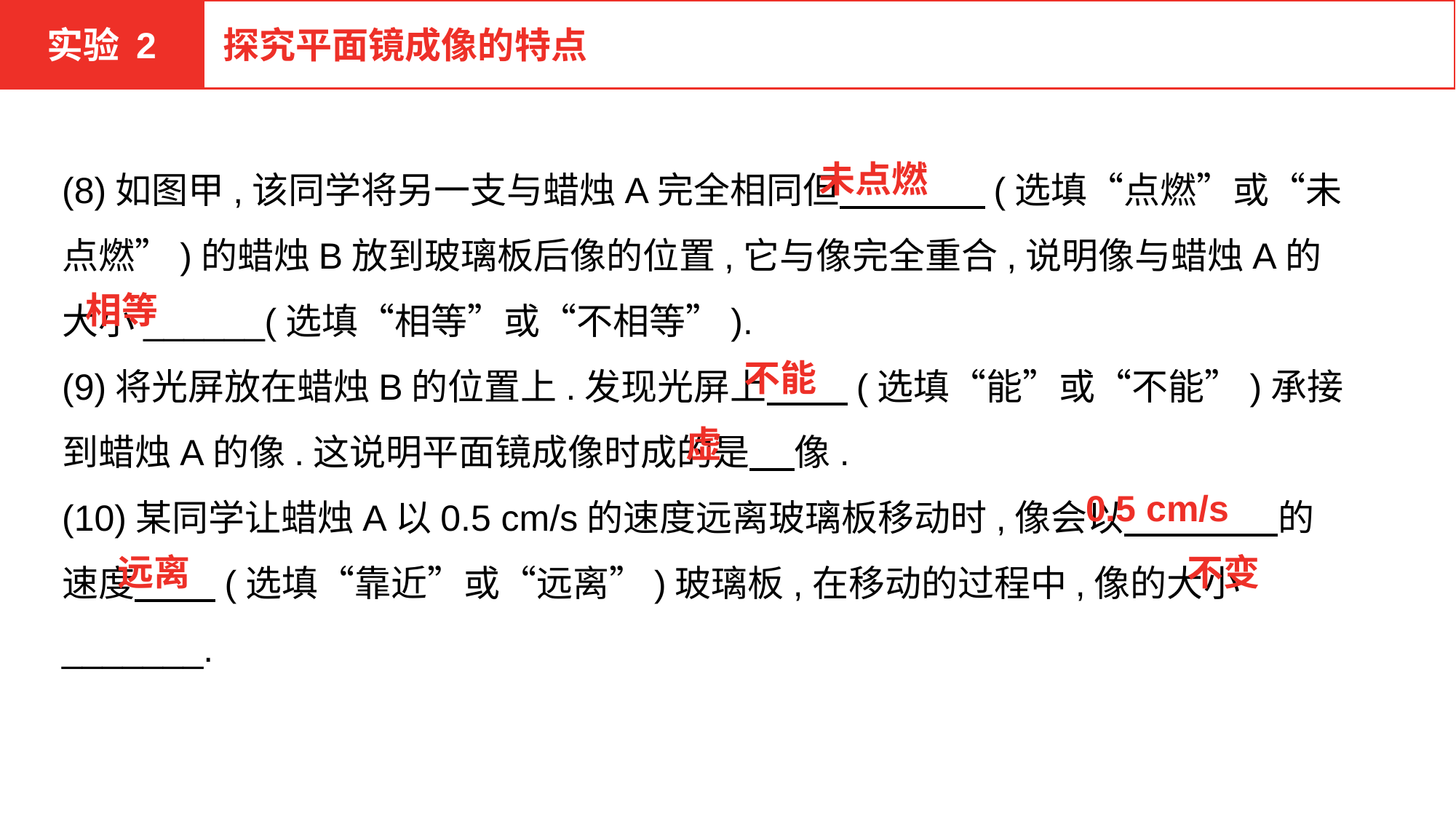

实验 2
探究平面镜成像的特点
(8)如图甲,该同学将另一支与蜡烛A完全相同但　　　　(选填“点燃”或“未点燃”)的蜡烛B放到玻璃板后像的位置,它与像完全重合,说明像与蜡烛A的大小______(选填“相等”或“不相等”).
(9)将光屏放在蜡烛B的位置上.发现光屏上　　 (选填“能”或“不能”)承接到蜡烛A的像.这说明平面镜成像时成的是　 像.
(10)某同学让蜡烛A以0.5 cm/s的速度远离玻璃板移动时,像会以　　　　 的速度　　 (选填“靠近”或“远离”)玻璃板,在移动的过程中,像的大小_______.
未点燃
相等
不能
虚
0.5 cm/s
远离
不变